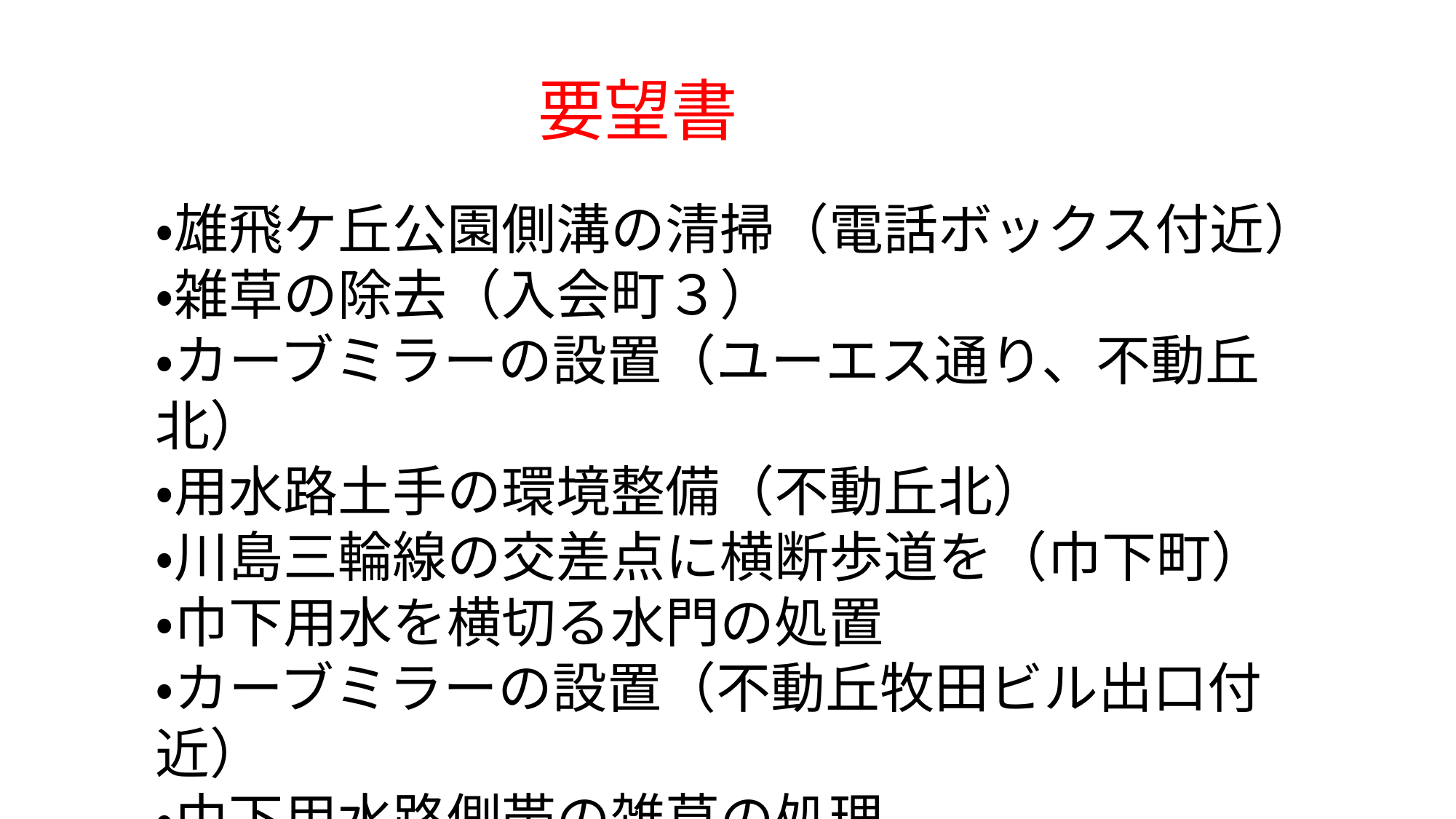

要望書
・雄飛ケ丘公園側溝の清掃（電話ボックス付近）
・雑草の除去（入会町３）
・カーブミラーの設置（ユーエス通り、不動丘北）
・用水路土手の環境整備（不動丘北）
・川島三輪線の交差点に横断歩道を（巾下町）
・巾下用水を横切る水門の処置
・カーブミラーの設置（不動丘牧田ビル出口付近）
・巾下用水路側帯の雑草の処理